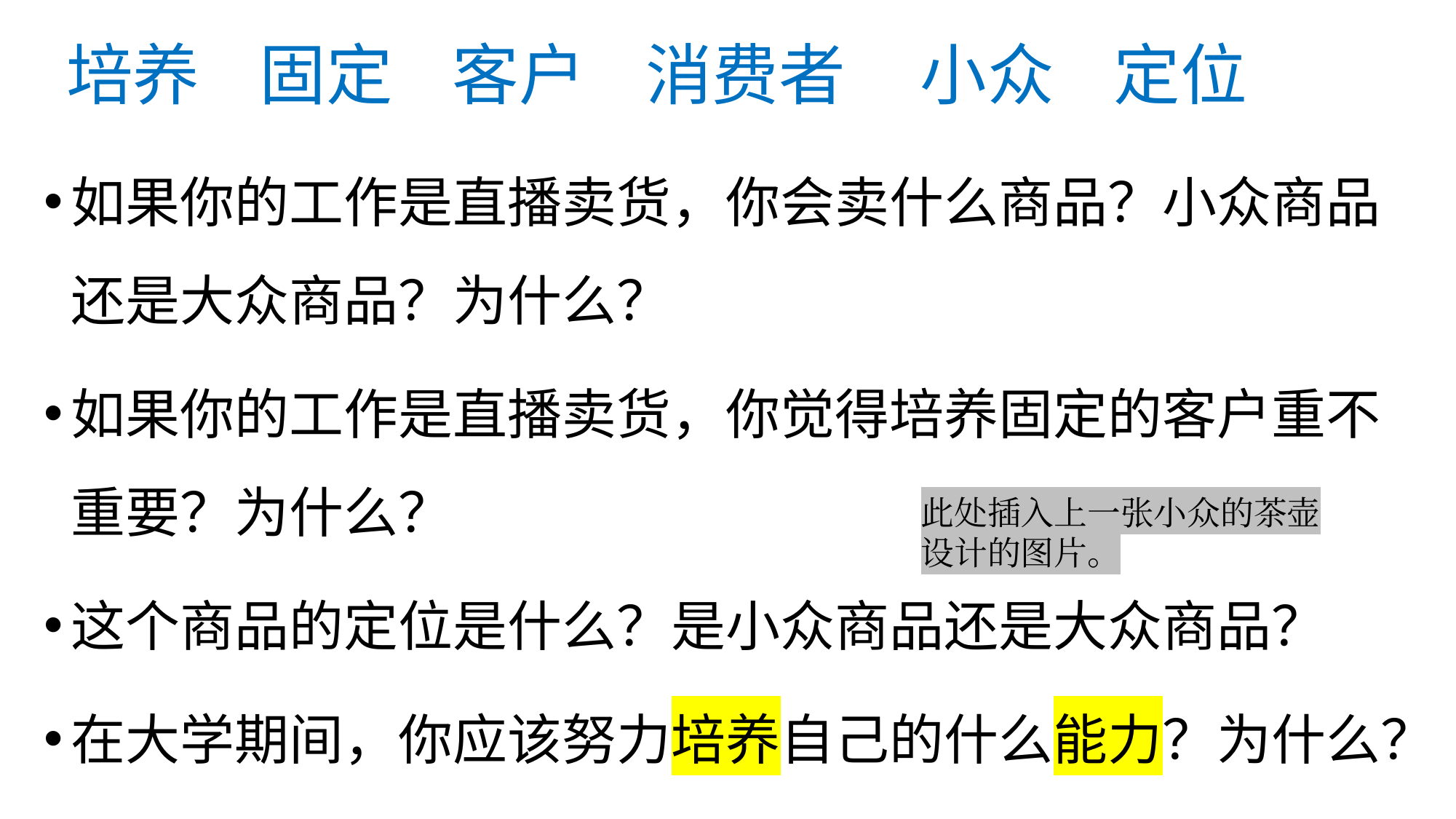

# 培养    固定    客户    消费者     小众    定位
如果你的工作是直播卖货，你会卖什么商品？小众商品还是大众商品？为什么？
如果你的工作是直播卖货，你觉得培养固定的客户重不重要？为什么？
这个商品的定位是什么？是小众商品还是大众商品？
在大学期间，你应该努力培养自己的什么能力？为什么？
此处插入上一张小众的茶壶设计的图片。